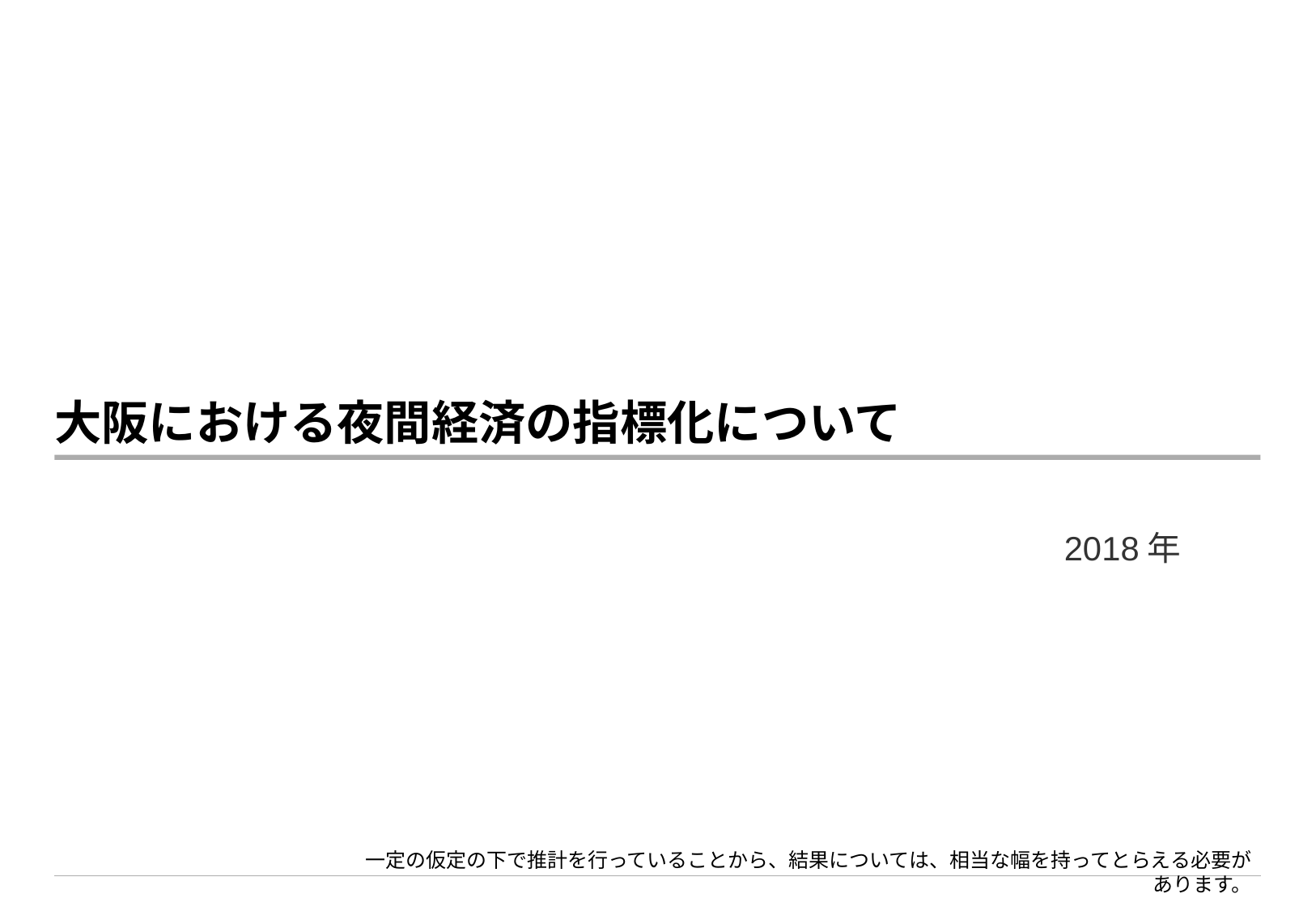

# 大阪における夜間経済の指標化について
2018年
一定の仮定の下で推計を行っていることから、結果については、相当な幅を持ってとらえる必要があります。